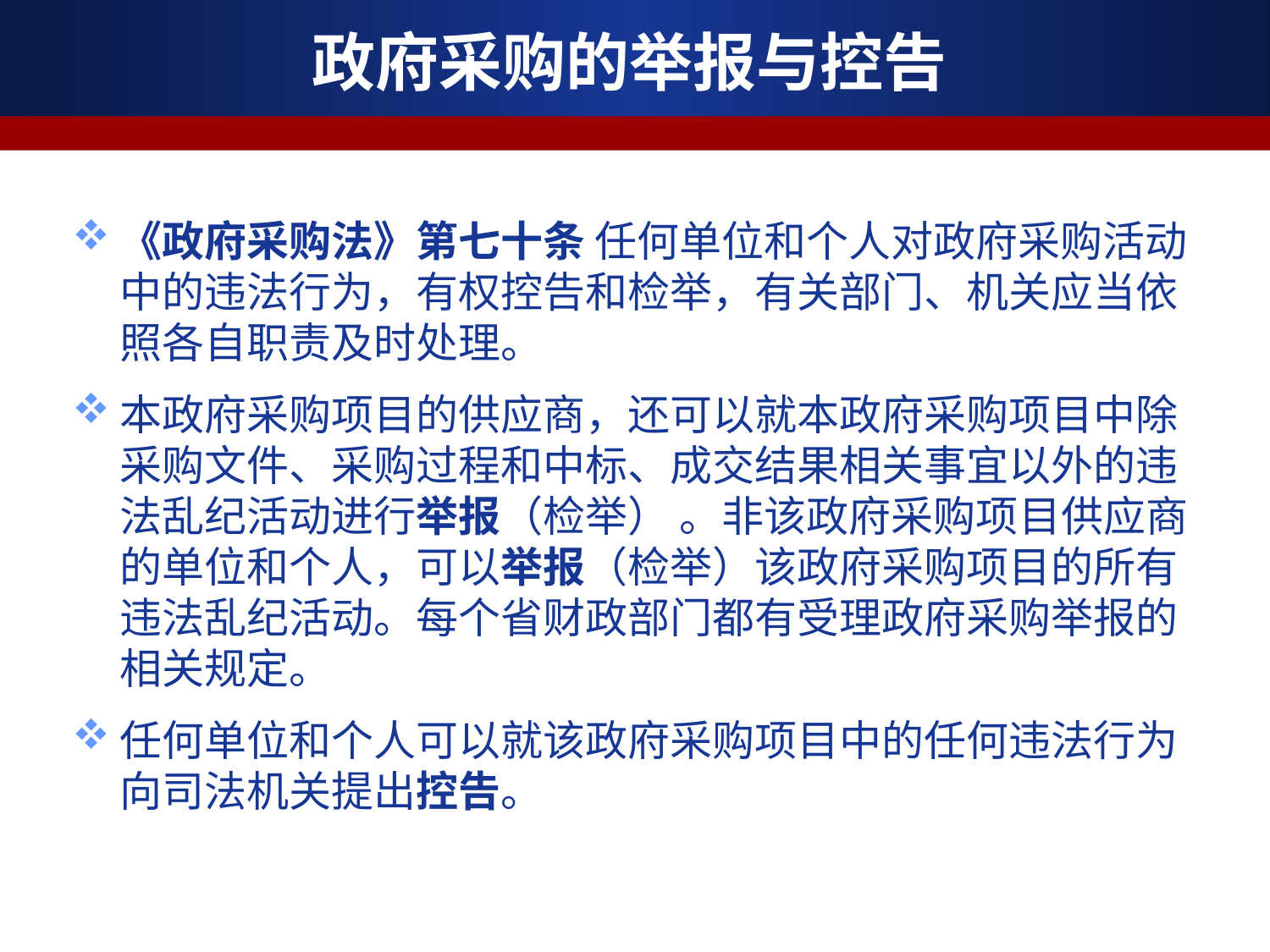

# 政府采购的举报与控告
《政府采购法》第七十条 任何单位和个人对政府采购活动中的违法行为，有权控告和检举，有关部门、机关应当依照各自职责及时处理。
本政府采购项目的供应商，还可以就本政府采购项目中除采购文件、采购过程和中标、成交结果相关事宜以外的违法乱纪活动进行举报（检举） 。非该政府采购项目供应商的单位和个人，可以举报（检举）该政府采购项目的所有违法乱纪活动。每个省财政部门都有受理政府采购举报的相关规定。
任何单位和个人可以就该政府采购项目中的任何违法行为向司法机关提出控告。